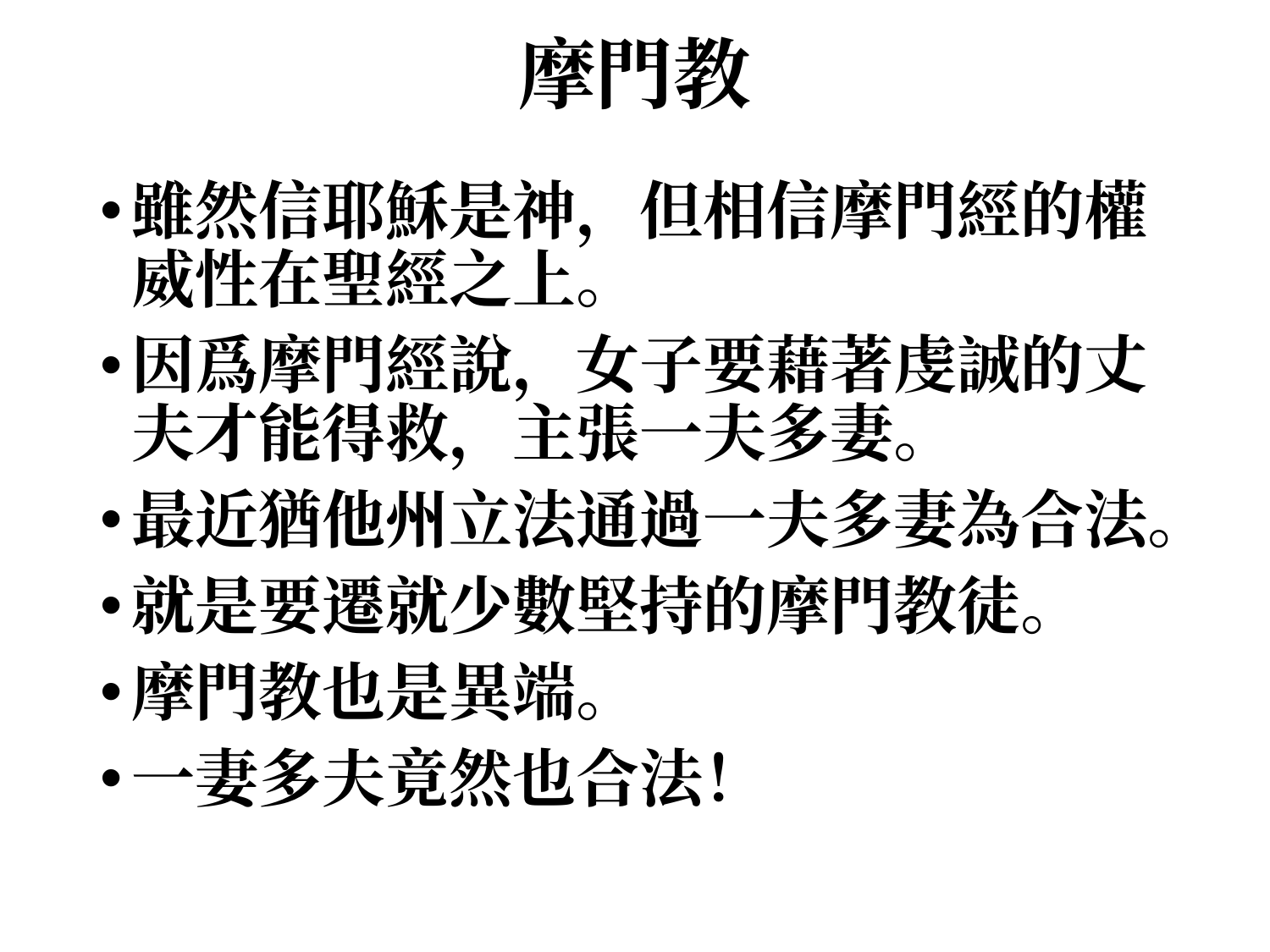

# 摩門教
雖然信耶穌是神，但相信摩門經的權威性在聖經之上。
因爲摩門經說，女子要藉著虔誠的丈夫才能得救，主張一夫多妻。
最近猶他州立法通過一夫多妻為合法。
就是要遷就少數堅持的摩門教徒。
摩門教也是異端。
一妻多夫竟然也合法！